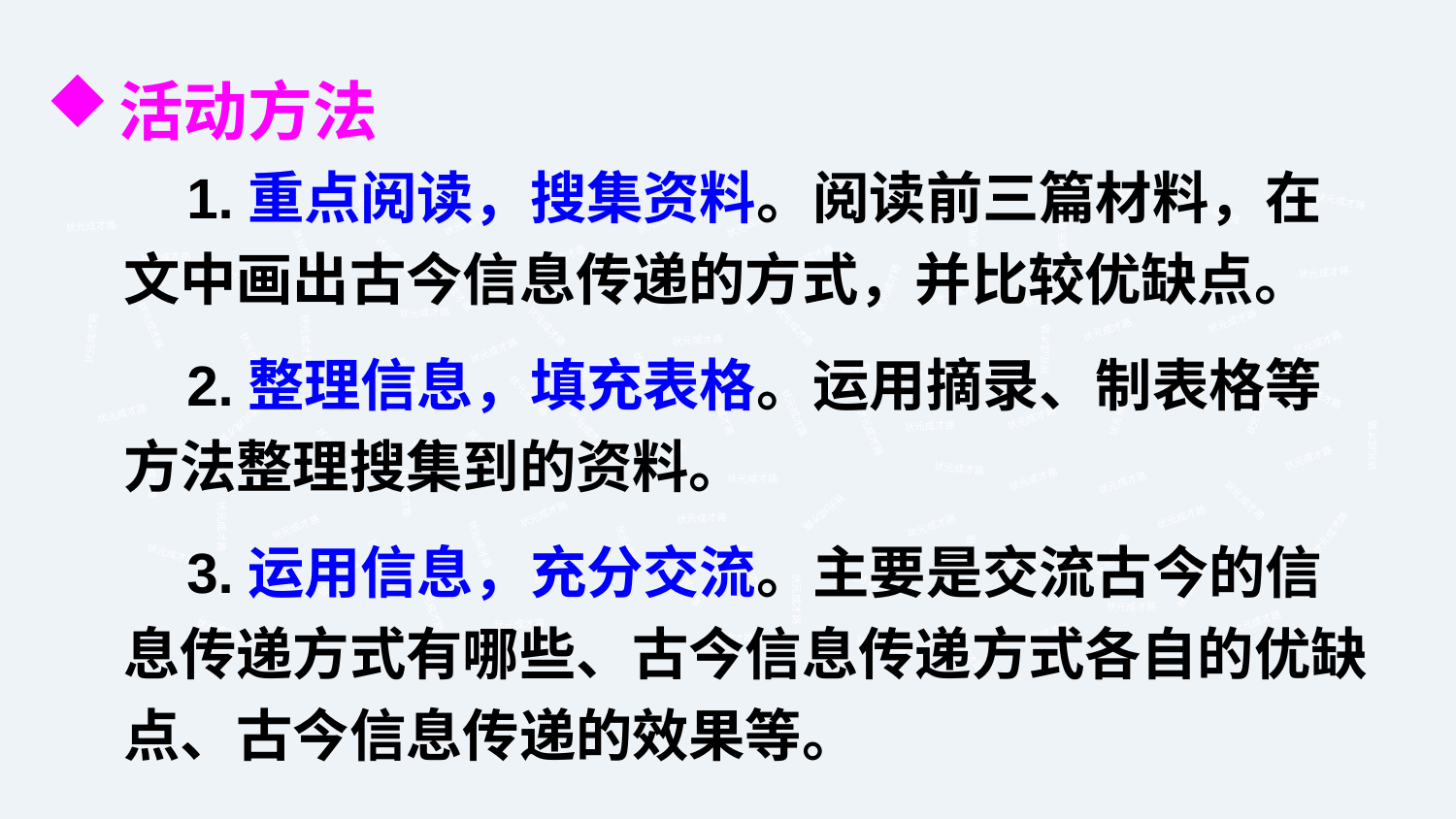

活动方法
    1.重点阅读，搜集资料。阅读前三篇材料，在文中画出古今信息传递的方式，并比较优缺点。
    2.整理信息，填充表格。运用摘录、制表格等方法整理搜集到的资料。
    3.运用信息，充分交流。主要是交流古今的信息传递方式有哪些、古今信息传递方式各自的优缺点、古今信息传递的效果等。
状元成才路
状元成才路
状元成才路
状元成才路
状元成才路
状元成才路
状元成才路
状元成才路
状元成才路
状元成才路
状元成才路
状元成才路
状元成才路
状元成才路
状元成才路
状元成才路
状元成才路
状元成才路
状元成才路
状元成才路
状元成才路
状元成才路
状元成才路
状元成才路
状元成才路
状元成才路
状元成才路
状元成才路
状元成才路
状元成才路
状元成才路
状元成才路
状元成才路
状元成才路
状元成才路
状元成才路
状元成才路
状元成才路
状元成才路
状元成才路
状元成才路
状元成才路
状元成才路
状元成才路
状元成才路
状元成才路
状元成才路
状元成才路
状元成才路
状元成才路
状元成才路
状元成才路
状元成才路
状元成才路
状元成才路
状元成才路
状元成才路
状元成才路
状元成才路
状元成才路
状元成才路
状元成才路
状元成才路
状元成才路
状元成才路
状元成才路
状元成才路
状元成才路
状元成才路
状元成才路
状元成才路
状元成才路
状元成才路
状元成才路
状元成才路
状元成才路
状元成才路
状元成才路
状元成才路
状元成才路
状元成才路
状元成才路
状元成才路
状元成才路
状元成才路
状元成才路
状元成才路
状元成才路
状元成才路
状元成才路
状元成才路
状元成才路
状元成才路
状元成才路
状元成才路
状元成才路
状元成才路
状元成才路
状元成才路
状元成才路